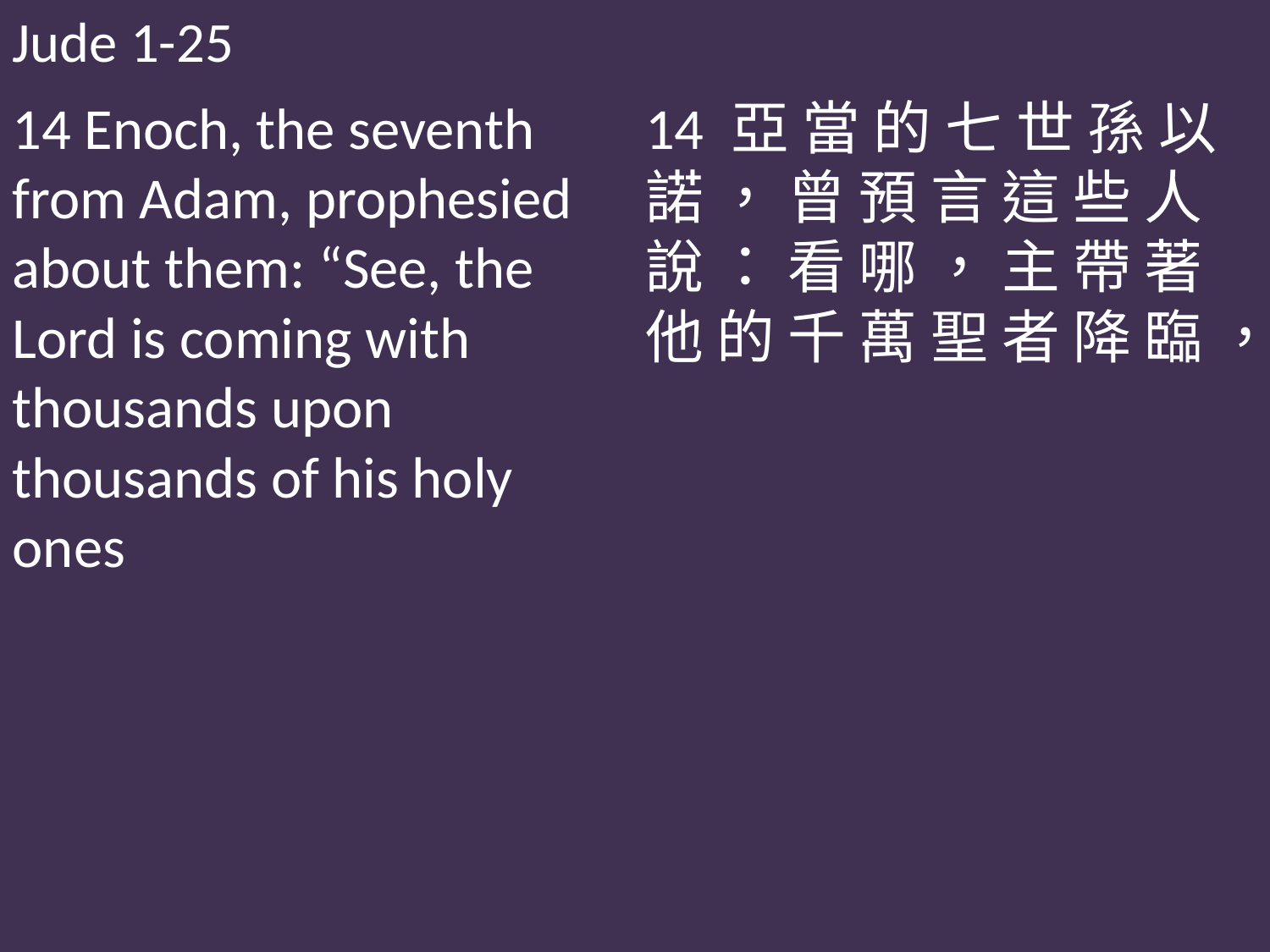

Jude 1-25
14 Enoch, the seventh from Adam, prophesied about them: “See, the Lord is coming with thousands upon thousands of his holy ones
14 亞 當 的 七 世 孫 以 諾 ， 曾 預 言 這 些 人 說 ： 看 哪 ， 主 帶 著 他 的 千 萬 聖 者 降 臨 ，